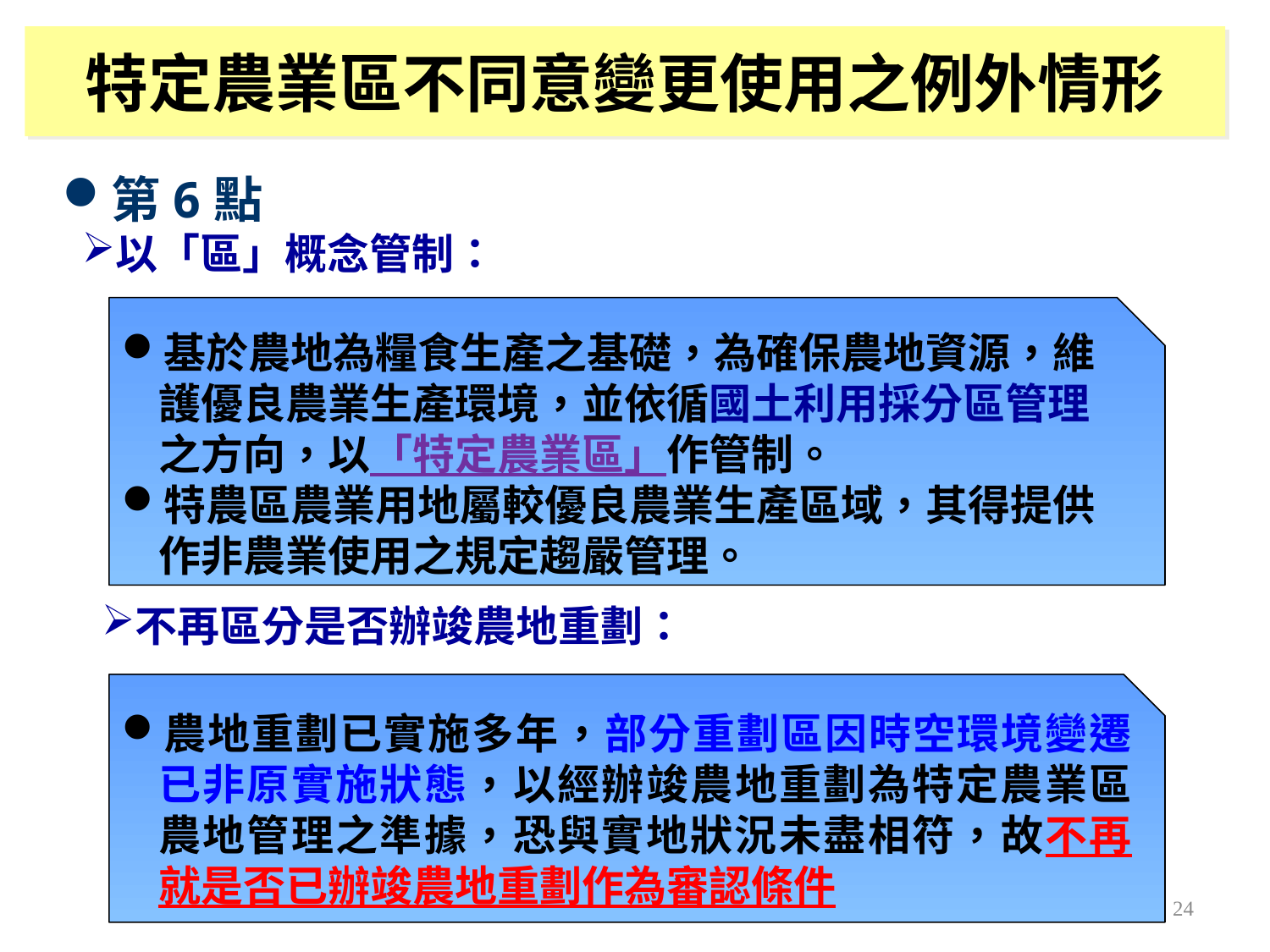

特定農業區不同意變更使用之例外情形
第6點

以「區」概念管制：
基於農地為糧食生產之基礎，為確保農地資源，維護優良農業生產環境，並依循國土利用採分區管理之方向，以「特定農業區」作管制。
特農區農業用地屬較優良農業生產區域，其得提供作非農業使用之規定趨嚴管理。

不再區分是否辦竣農地重劃：
農地重劃已實施多年，部分重劃區因時空環境變遷已非原實施狀態，以經辦竣農地重劃為特定農業區農地管理之準據，恐與實地狀況未盡相符，故不再就是否已辦竣農地重劃作為審認條件
24